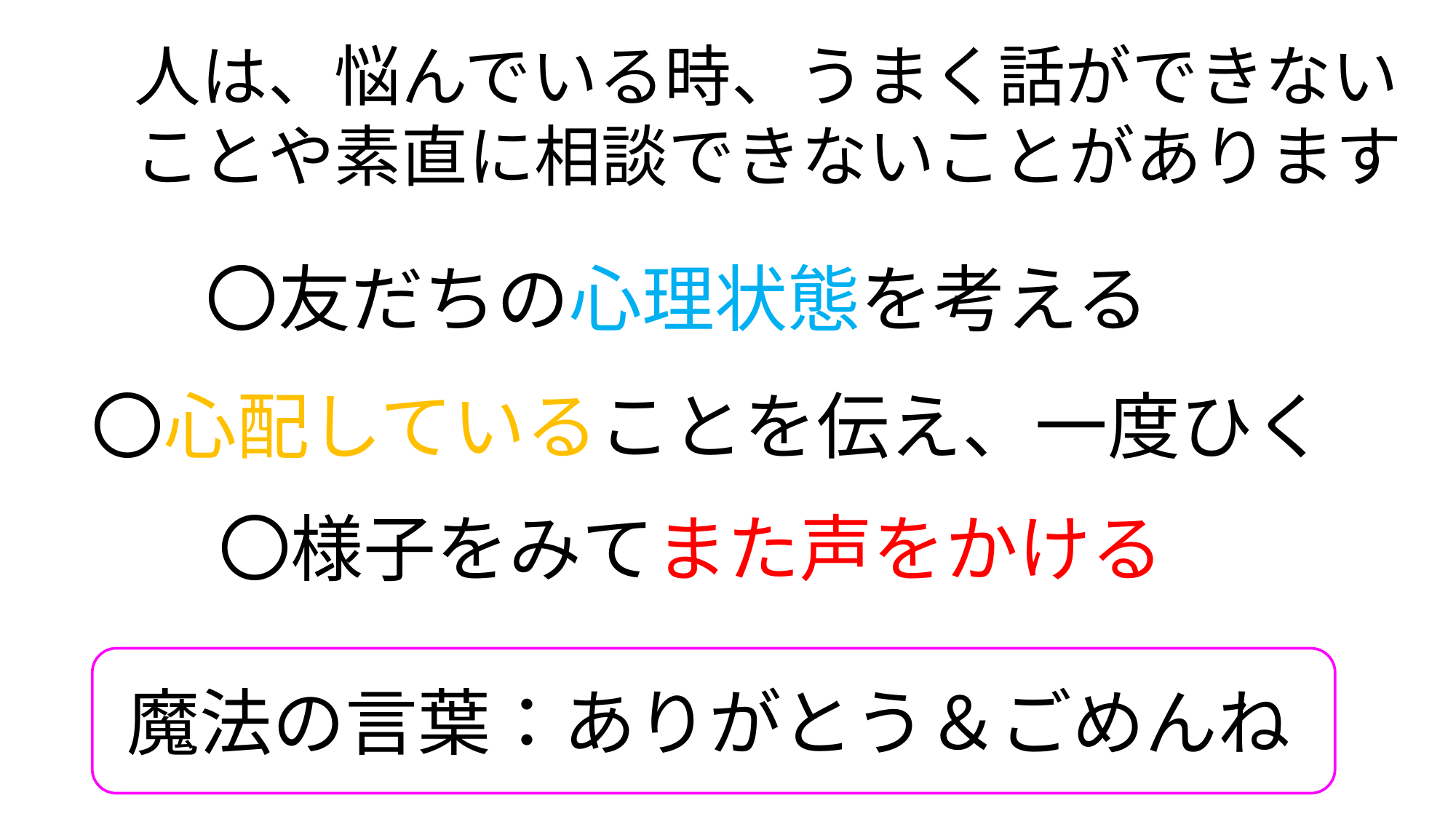

人は、悩んでいる時、うまく話ができない
ことや素直に相談できないことがあります
〇友だちの心理状態を考える
〇心配していることを伝え、一度ひく
〇様子をみてまた声をかける

魔法の言葉：ありがとう＆ごめんね